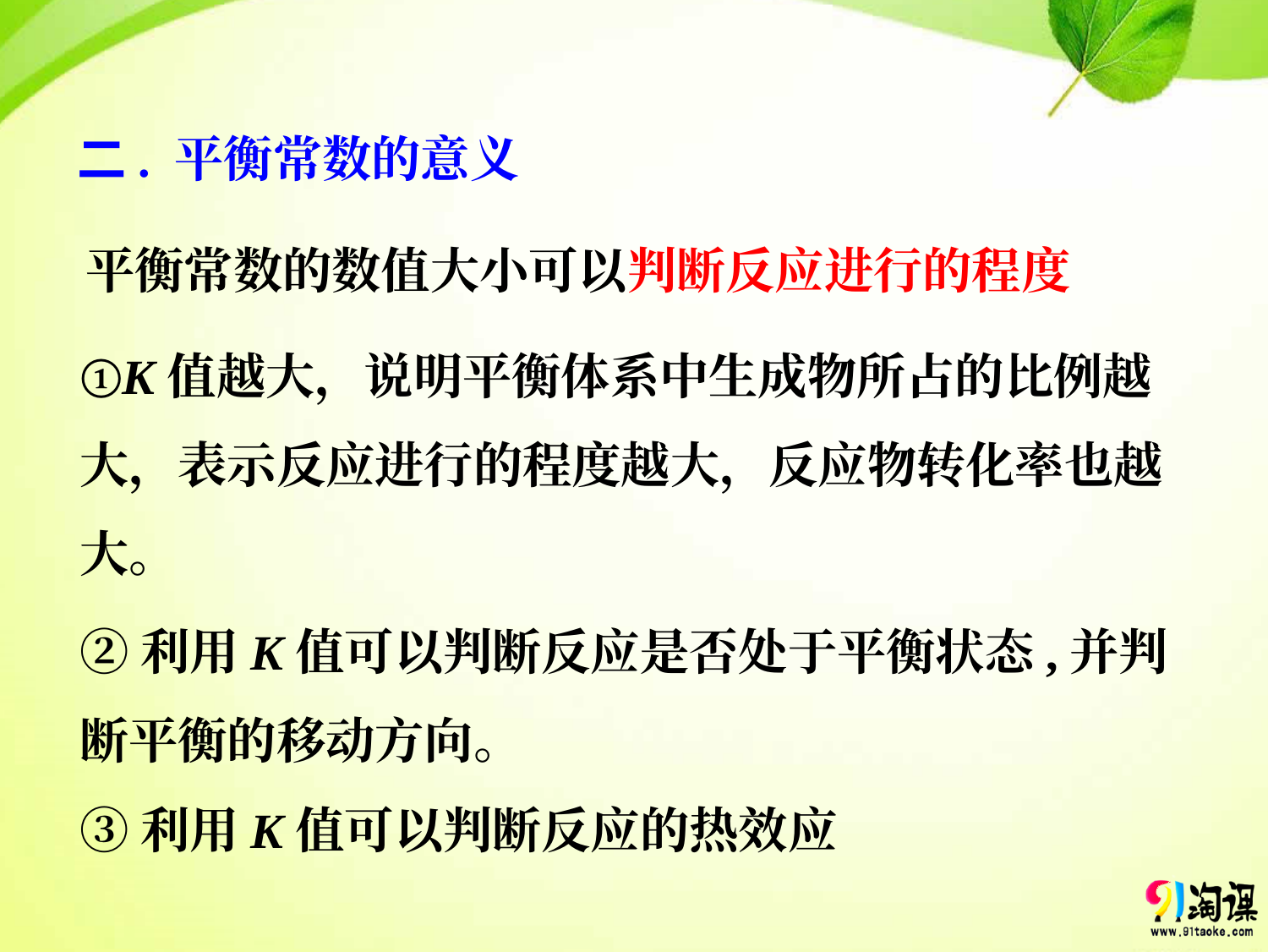

二. 平衡常数的意义
     平衡常数的数值大小可以判断反应进行的程度
①K值越大，说明平衡体系中生成物所占的比例越大，表示反应进行的程度越大，反应物转化率也越大。
②利用K值可以判断反应是否处于平衡状态,并判断平衡的移动方向。
③利用K值可以判断反应的热效应